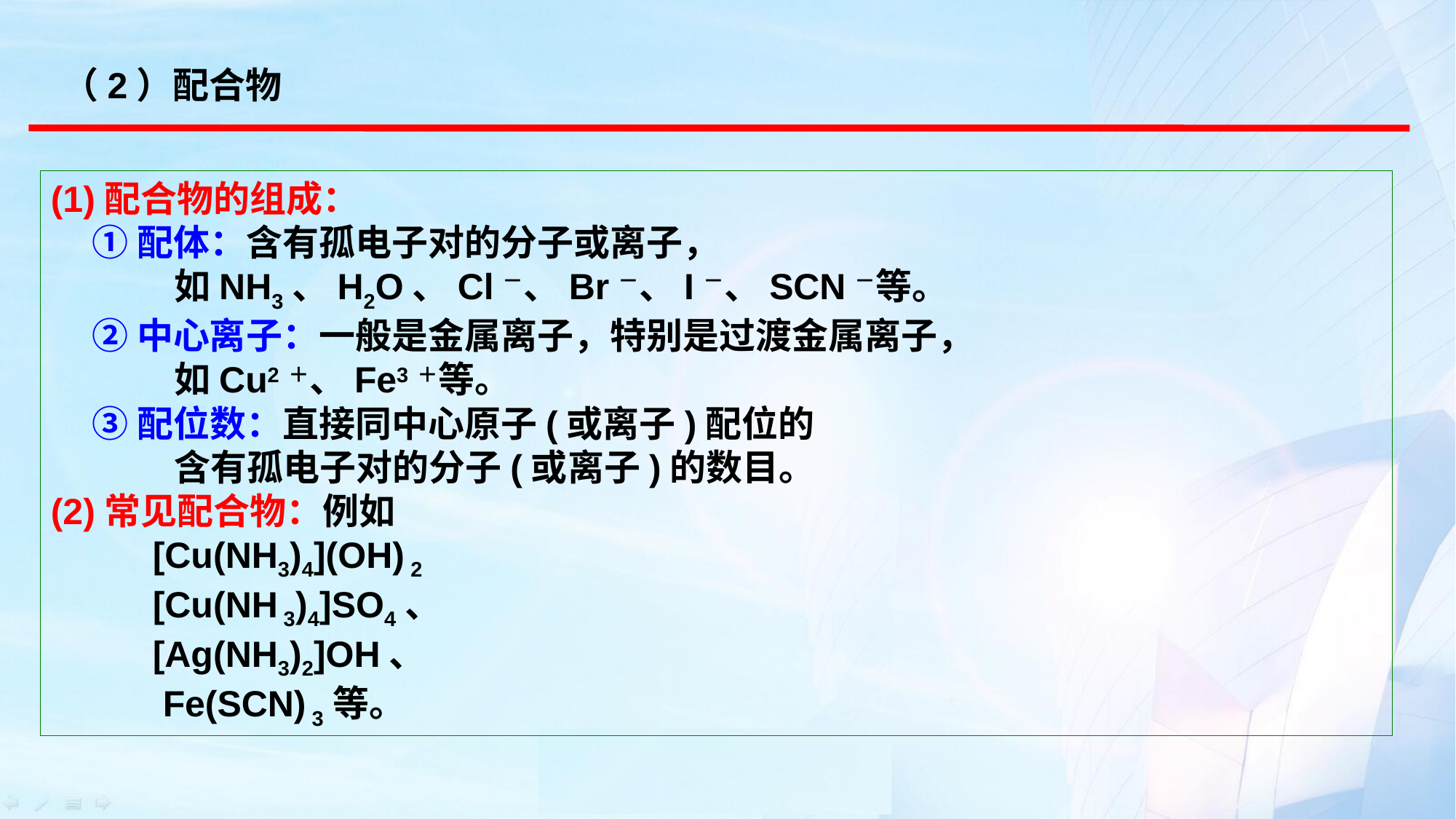

（2）配合物
(1)配合物的组成：
     ①配体：含有孤电子对的分子或离子，
              如NH3、H2O、Cl－、Br－、I－、SCN－等。
     ②中心离子：一般是金属离子，特别是过渡金属离子，
              如Cu2＋、Fe3＋等。
     ③配位数：直接同中心原子(或离子)配位的
              含有孤电子对的分子(或离子)的数目。
(2)常见配合物：例如
          [Cu(NH3)4](OH) 2
          [Cu(NH 3)4]SO4、
          [Ag(NH3)2]OH、
           Fe(SCN) 3等。
190